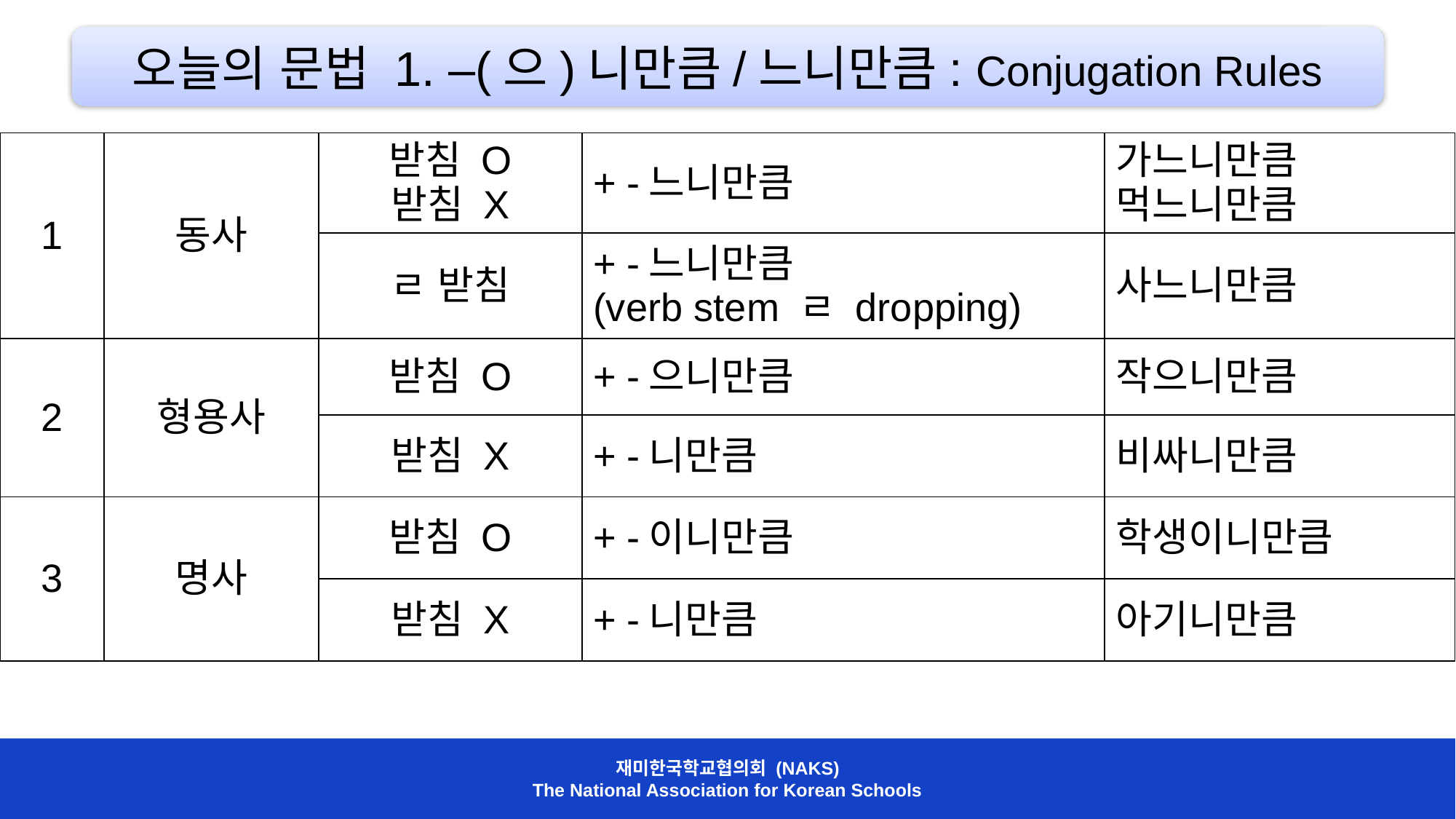

오늘의 문법 1. –(으)니만큼/느니만큼: Conjugation Rules
| 1 | 동사 | 받침 O 받침 X | + -느니만큼 | 가느니만큼 먹느니만큼 |
| --- | --- | --- | --- | --- |
|  |  | ㄹ 받침 | + -느니만큼 (verb stem ㄹ dropping) | 사느니만큼 |
| 2 | 형용사 | 받침 O | + -으니만큼 | 작으니만큼 |
|  |  | 받침 X | + -니만큼 | 비싸니만큼 |
| 3 | 명사 | 받침 O | + -이니만큼 | 학생이니만큼 |
|  |  | 받침 X | + -니만큼 | 아기니만큼 |
재미한국학교협의회 (NAKS)
The National Association for Korean Schools